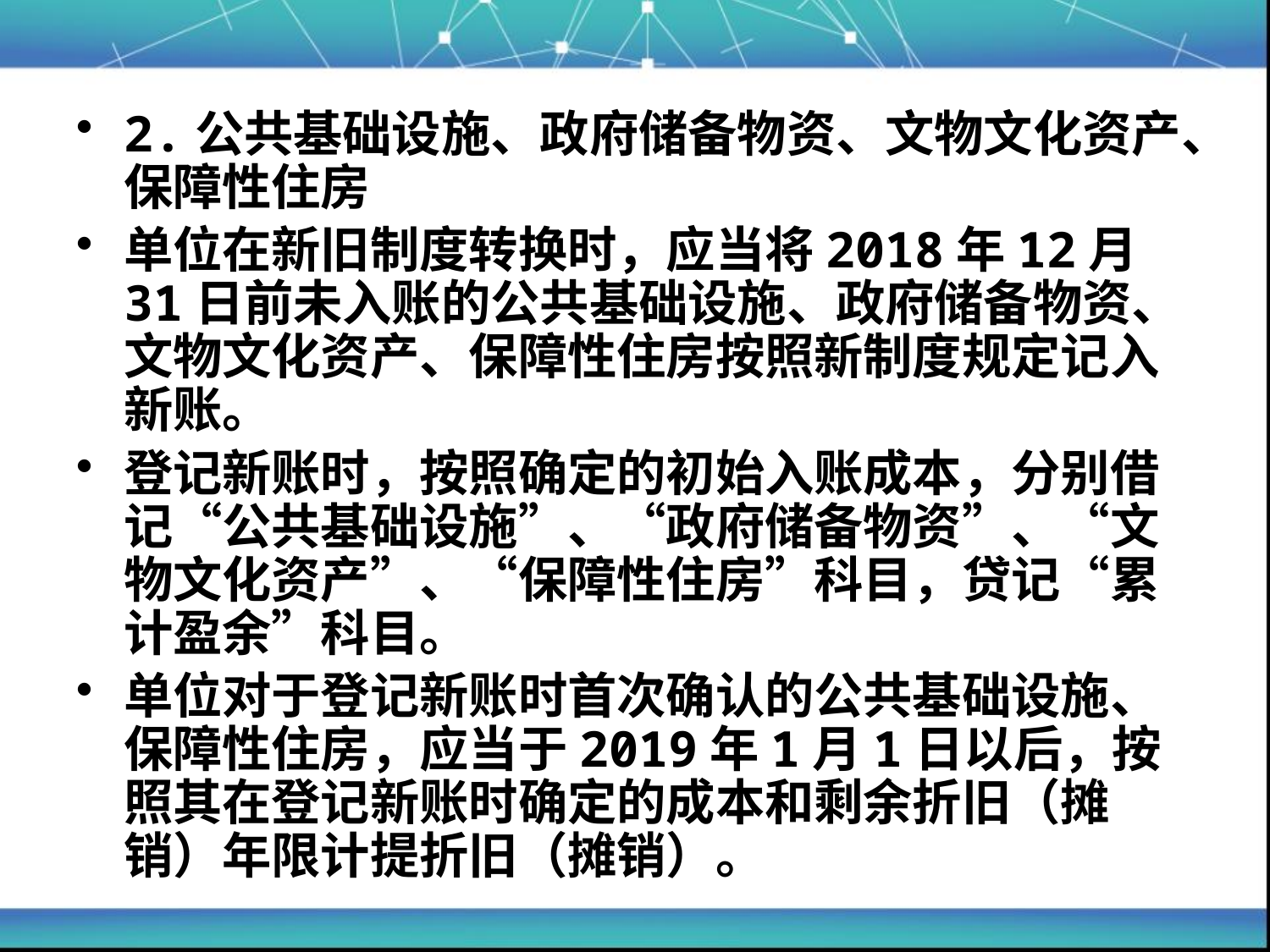

2.公共基础设施、政府储备物资、文物文化资产、保障性住房
单位在新旧制度转换时，应当将2018年12月31日前未入账的公共基础设施、政府储备物资、文物文化资产、保障性住房按照新制度规定记入新账。
登记新账时，按照确定的初始入账成本，分别借记“公共基础设施”、“政府储备物资”、“文物文化资产”、“保障性住房”科目，贷记“累计盈余”科目。
单位对于登记新账时首次确认的公共基础设施、保障性住房，应当于2019年1月1日以后，按照其在登记新账时确定的成本和剩余折旧（摊销）年限计提折旧（摊销）。